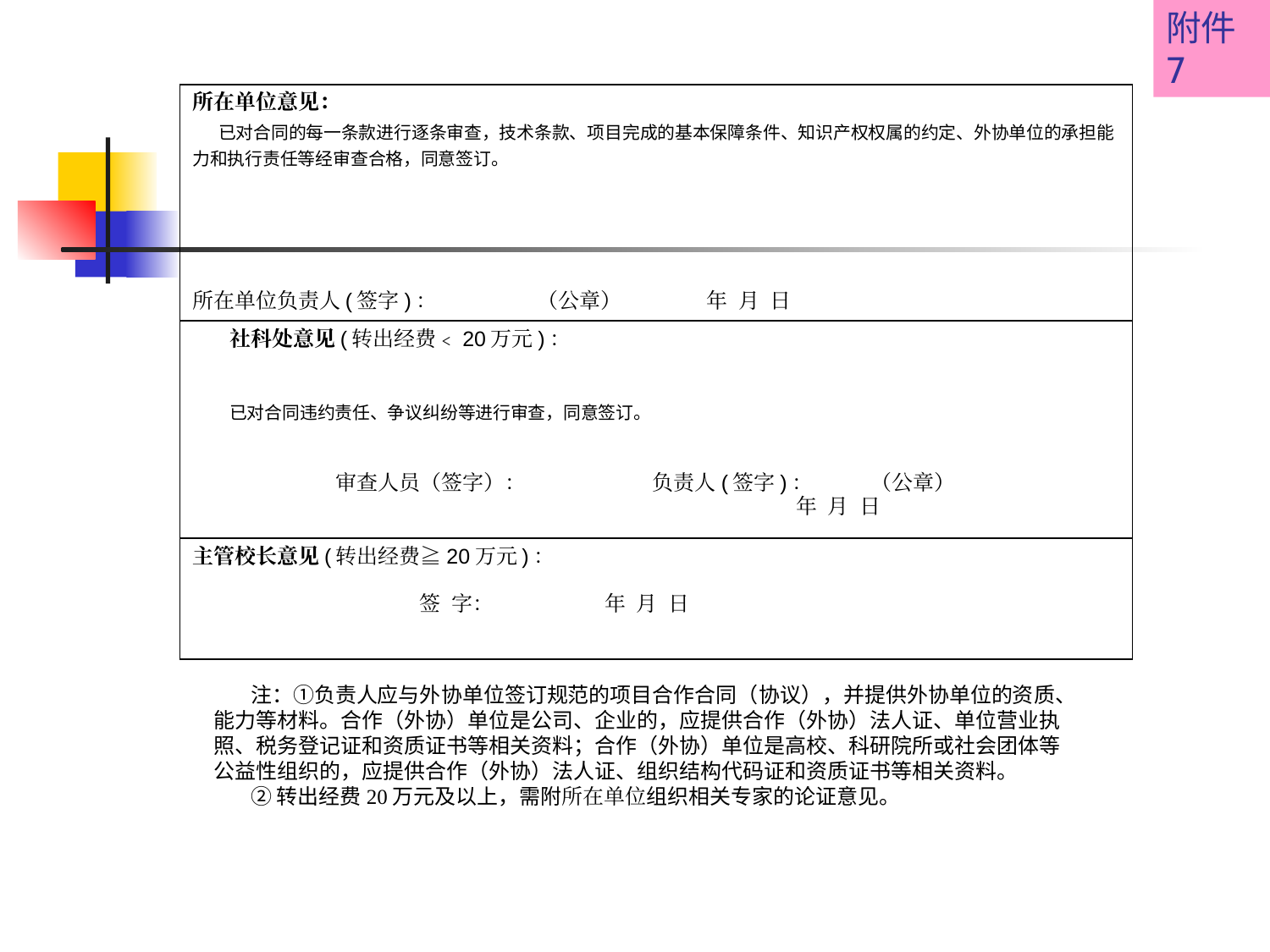

附件7
| 所在单位意见： 已对合同的每一条款进行逐条审查，技术条款、项目完成的基本保障条件、知识产权权属的约定、外协单位的承担能力和执行责任等经审查合格，同意签订。 所在单位负责人(签字)： （公章） 年 月 日 |
| --- |
| 社科处意见(转出经费﹤20万元)： 已对合同违约责任、争议纠纷等进行审查，同意签订。 审查人员（签字）： 负责人(签字)： （公章） 年 月 日 |
| 主管校长意见(转出经费≧20万元)： 签 字： 年 月 日 |
注：①负责人应与外协单位签订规范的项目合作合同（协议），并提供外协单位的资质、能力等材料。合作（外协）单位是公司、企业的，应提供合作（外协）法人证、单位营业执照、税务登记证和资质证书等相关资料；合作（外协）单位是高校、科研院所或社会团体等公益性组织的，应提供合作（外协）法人证、组织结构代码证和资质证书等相关资料。
②转出经费20万元及以上，需附所在单位组织相关专家的论证意见。